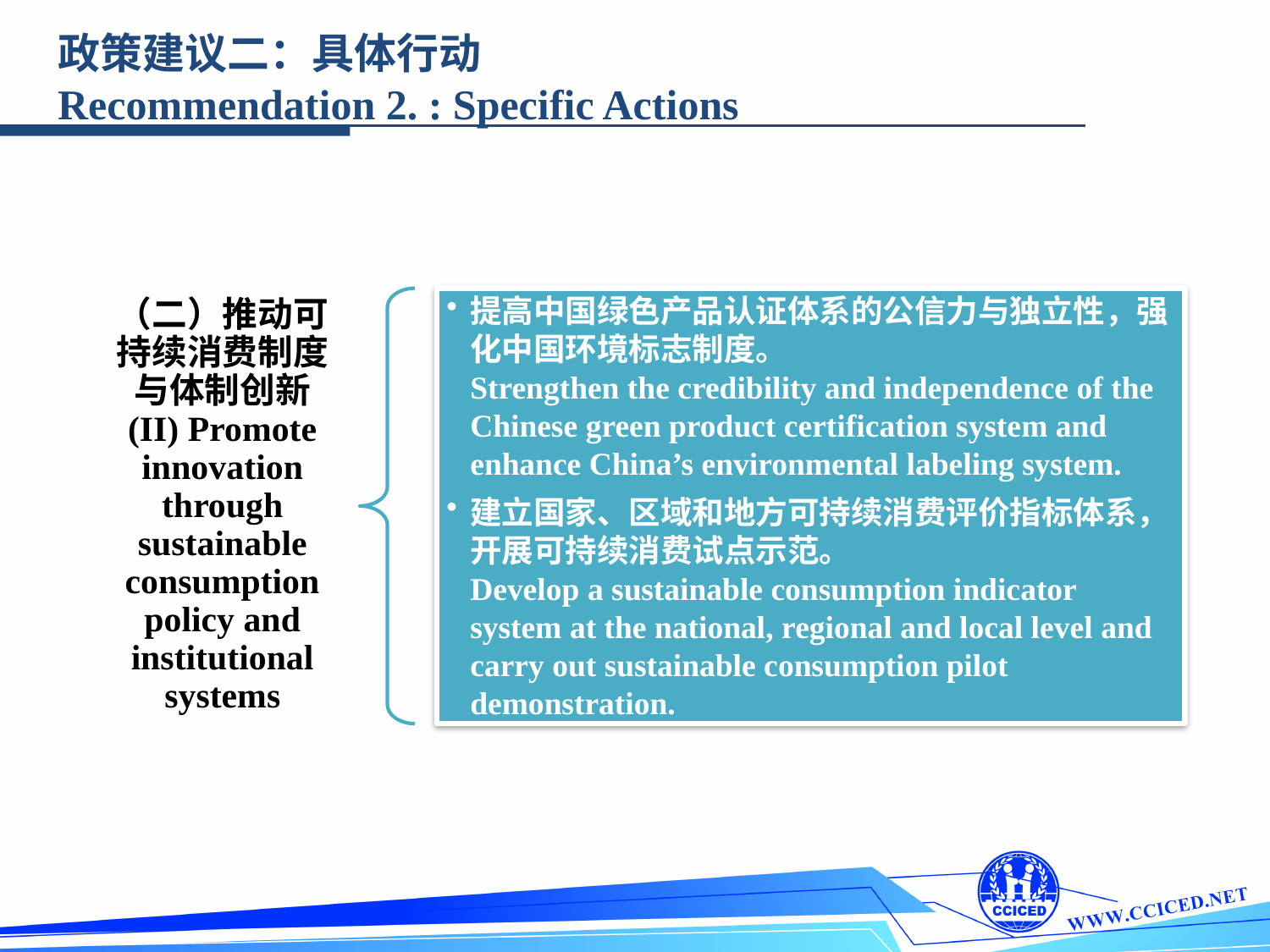

政策建议二：具体行动
Recommendation 2. : Specific Actions
（二）推动可持续消费制度与体制创新
(II) Promote innovation through sustainable consumption policy and institutional systems
提高中国绿色产品认证体系的公信力与独立性，强化中国环境标志制度。
Strengthen the credibility and independence of the Chinese green product certification system and enhance China’s environmental labeling system.
建立国家、区域和地方可持续消费评价指标体系，开展可持续消费试点示范。
Develop a sustainable consumption indicator system at the national, regional and local level and carry out sustainable consumption pilot demonstration.